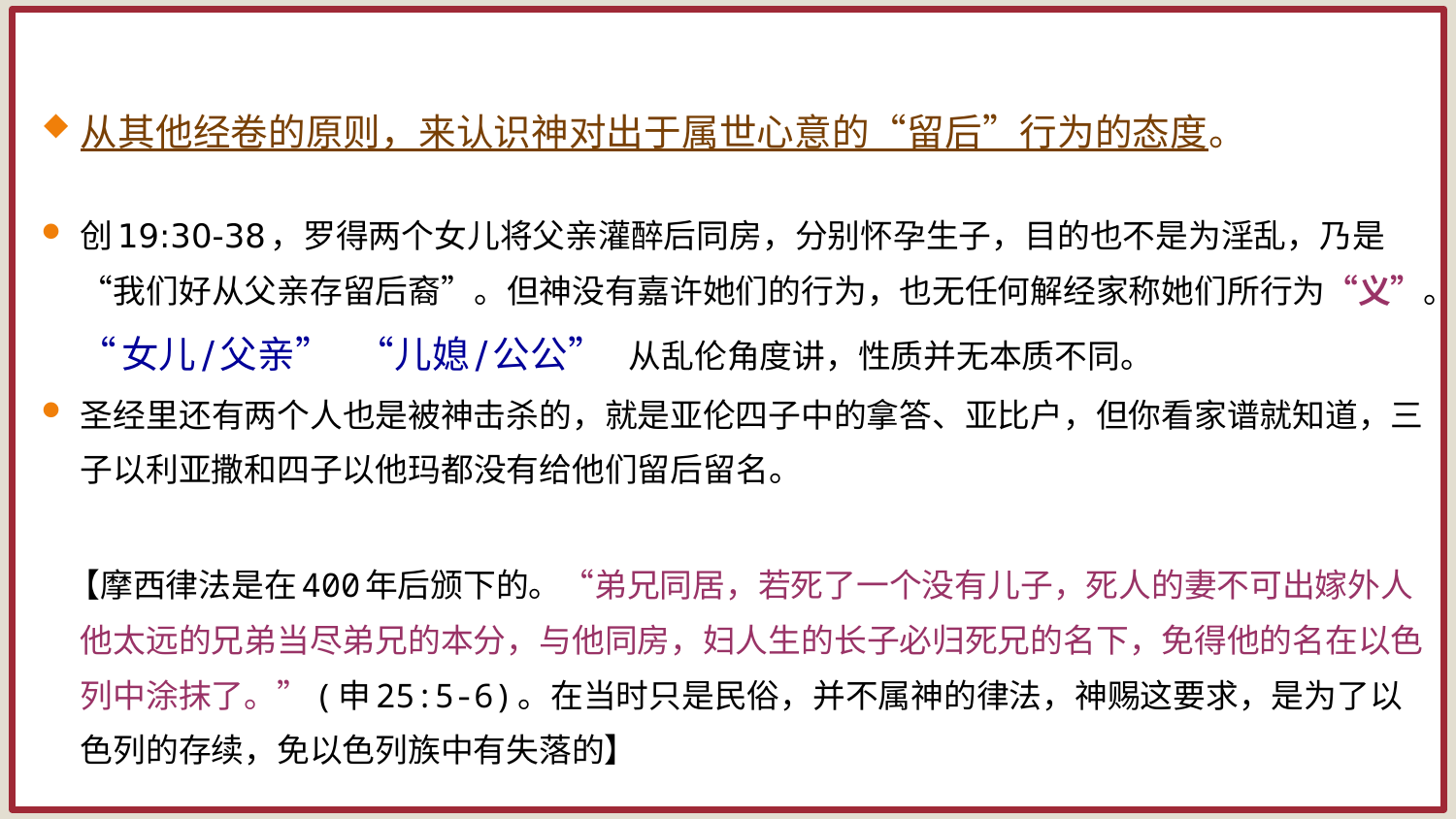

从其他经卷的原则，来认识神对出于属世心意的“留后”行为的态度。

创19:30-38，罗得两个女儿将父亲灌醉后同房，分别怀孕生子，目的也不是为淫乱，乃是“我们好从父亲存留后裔”。但神没有嘉许她们的行为，也无任何解经家称她们所行为“义”。
     “女儿/父亲”   “儿媳/公公”   从乱伦角度讲，性质并无本质不同。
圣经里还有两个人也是被神击杀的，就是亚伦四子中的拿答、亚比户，但你看家谱就知道，三子以利亚撒和四子以他玛都没有给他们留后留名。

   【摩西律法是在400年后颁下的。“弟兄同居，若死了一个没有儿子，死人的妻不可出嫁外人他太远的兄弟当尽弟兄的本分，与他同房，妇人生的长子必归死兄的名下，免得他的名在以色列中涂抹了。”(申25:5-6)。在当时只是民俗，并不属神的律法，神赐这要求，是为了以色列的存续，免以色列族中有失落的】